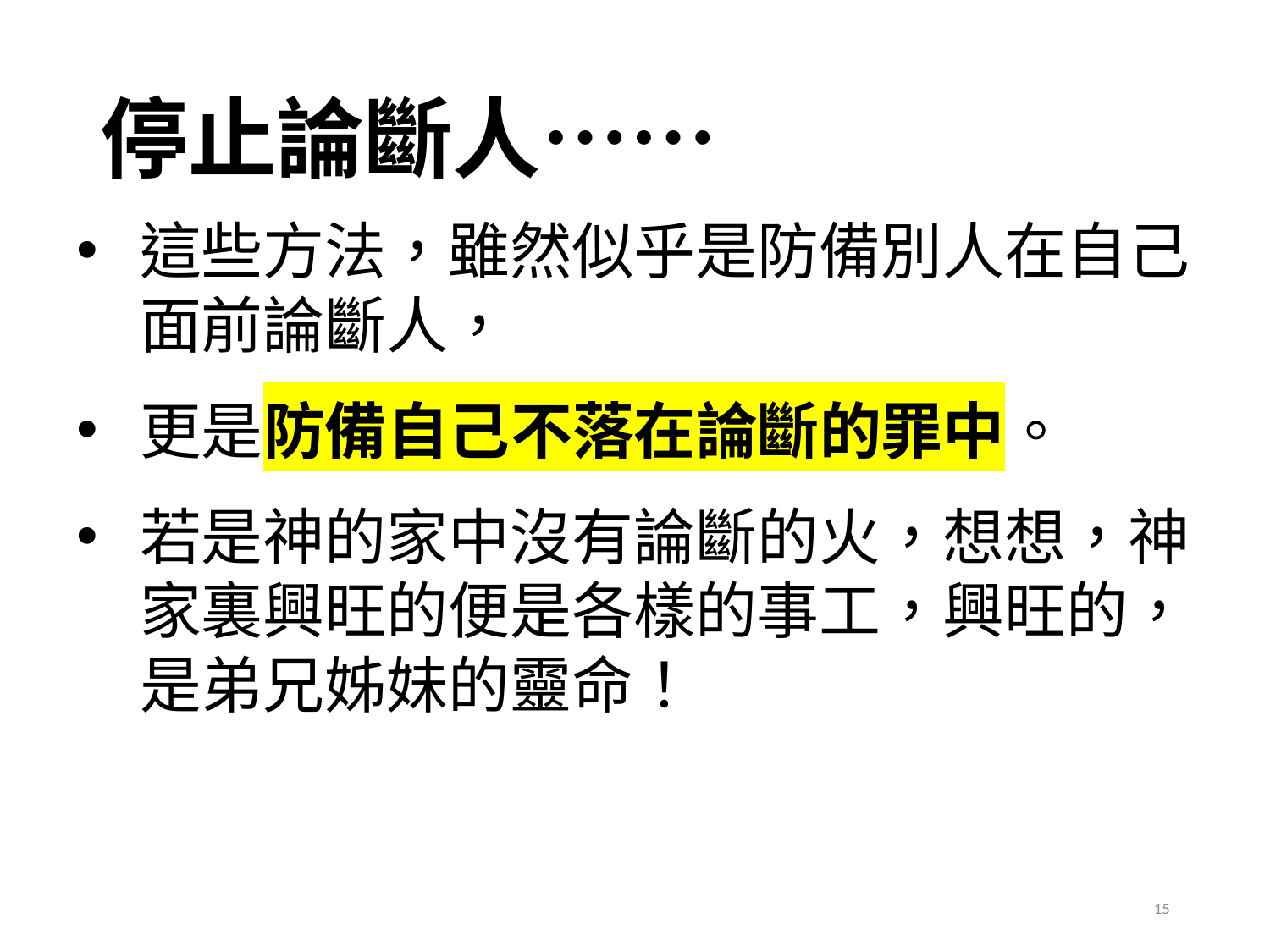

# 停止論斷人……
這些方法，雖然似乎是防備別人在自己面前論斷人，
更是防備自己不落在論斷的罪中。
若是神的家中沒有論斷的火，想想，神家裏興旺的便是各樣的事工，興旺的，是弟兄姊妹的靈命！

15